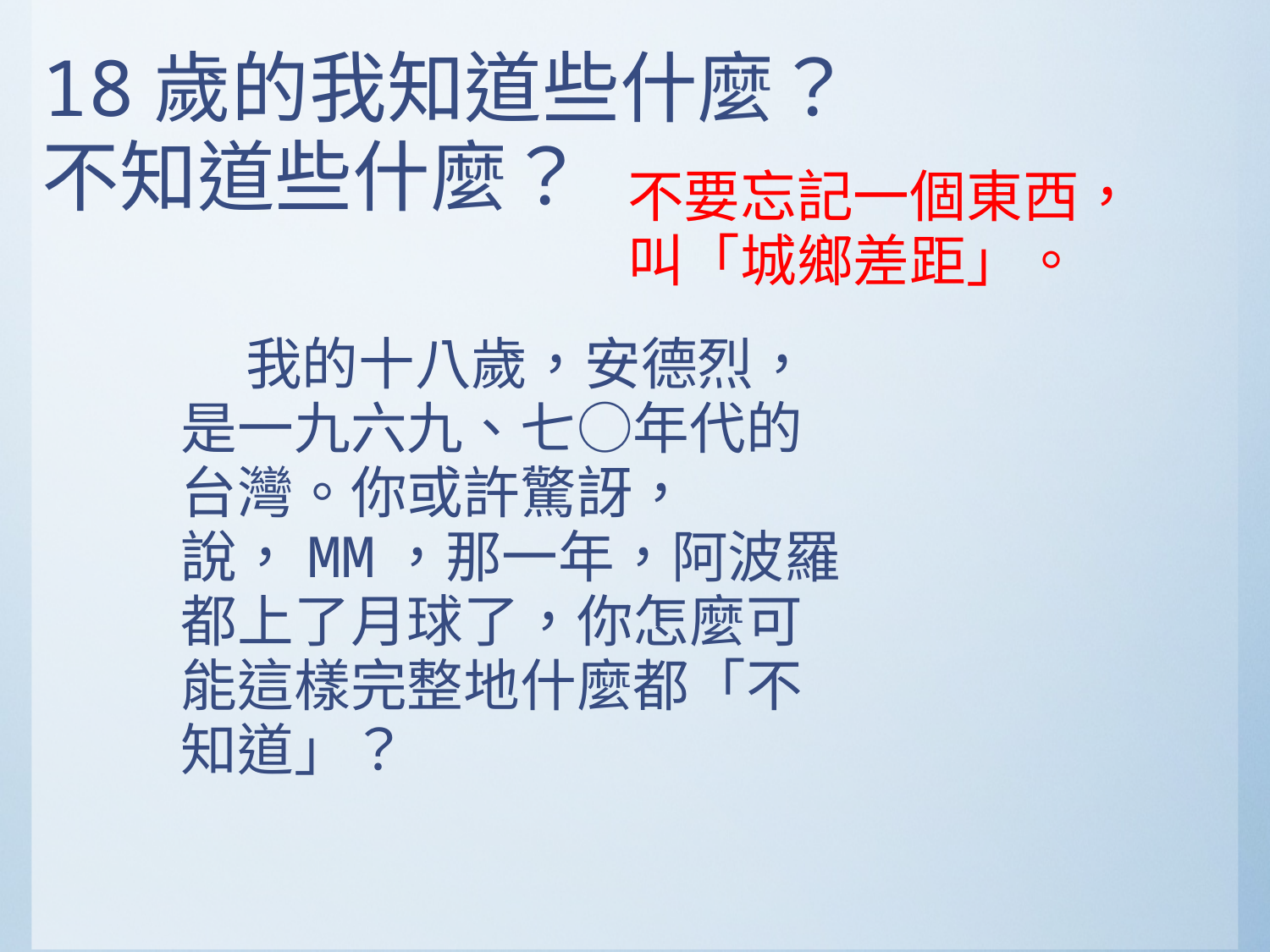

18歲的我知道些什麼？
不知道些什麼？
不要忘記一個東西，
叫「城鄉差距」。
    我的十八歲，安德烈，是一九六九、七○年代的台灣。你或許驚訝，說，MM，那一年，阿波羅都上了月球了，你怎麼可能這樣完整地什麼都「不知道」？